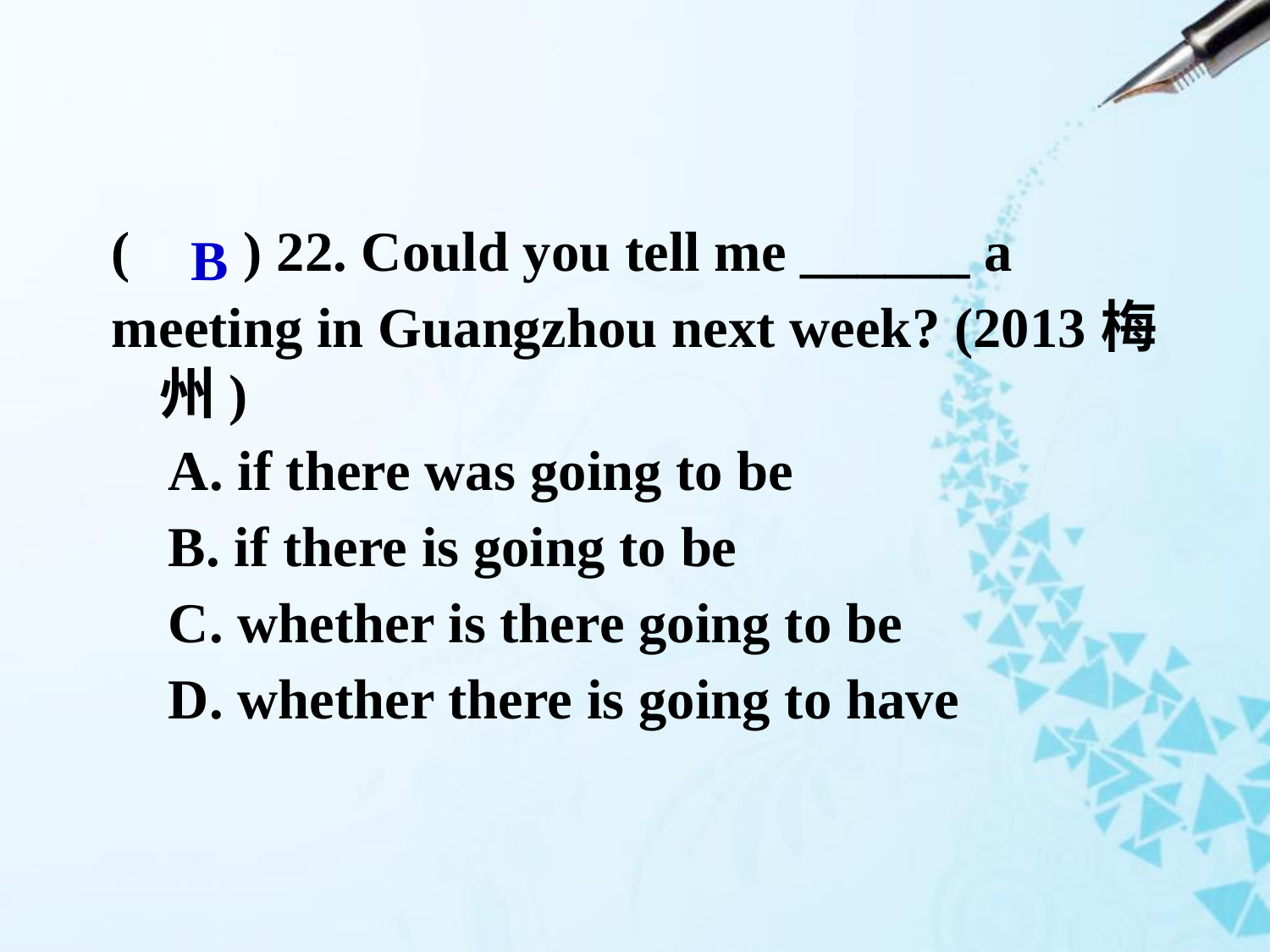

(        ) 22. Could you tell me ______ a
meeting in Guangzhou next week? (2013梅州)
    A. if there was going to be
    B. if there is going to be
    C. whether is there going to be
    D. whether there is going to have
B